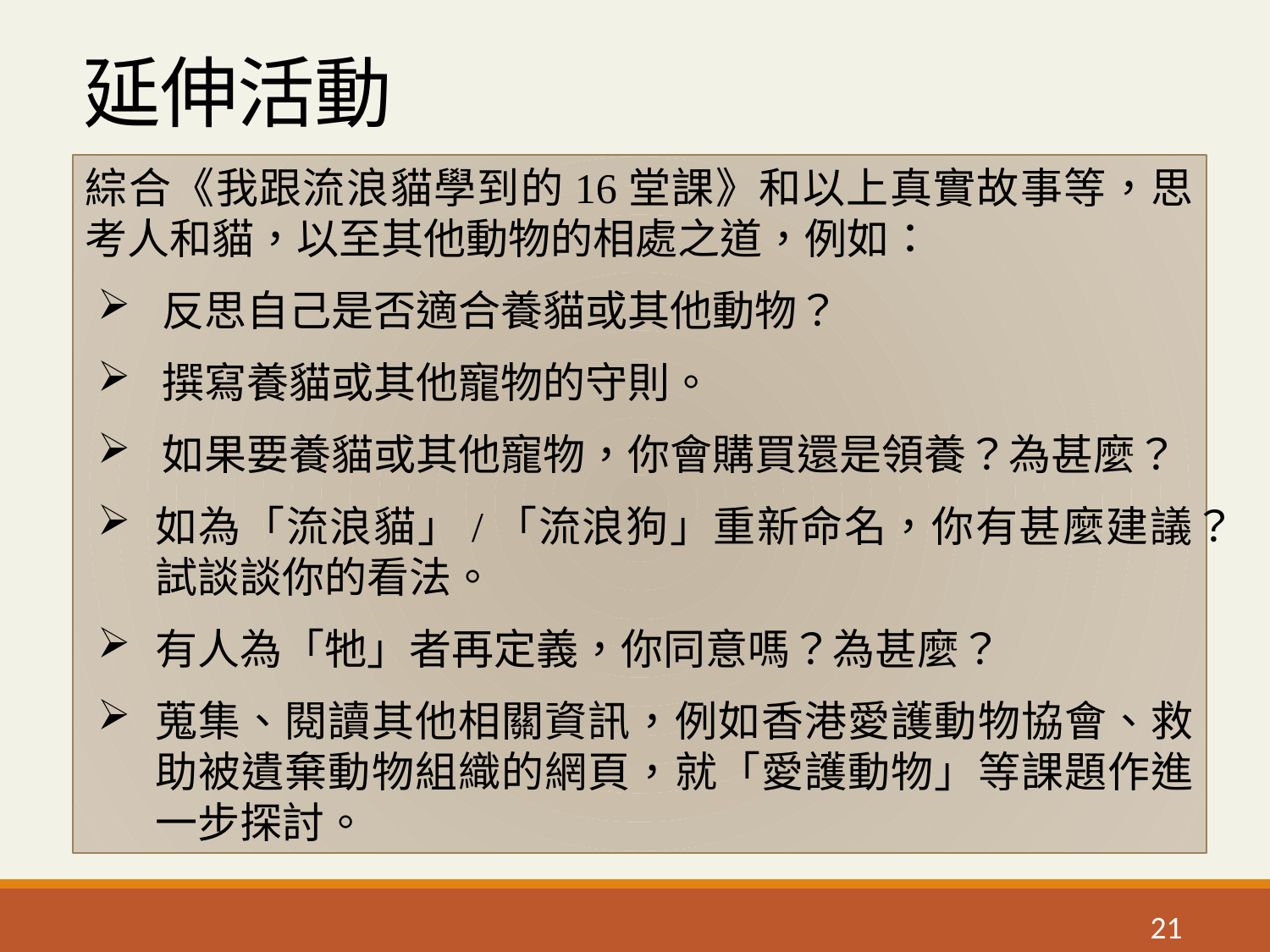

延伸活動
綜合《我跟流浪貓學到的16堂課》和以上真實故事等，思考人和貓，以至其他動物的相處之道，例如：
  反思自己是否適合養貓或其他動物？
  撰寫養貓或其他寵物的守則。
  如果要養貓或其他寵物，你會購買還是領養？為甚麼？
如為「流浪貓」/「流浪狗」重新命名，你有甚麼建議？試談談你的看法。
有人為「牠」者再定義，你同意嗎？為甚麼？
蒐集、閱讀其他相關資訊，例如香港愛護動物協會、救助被遺棄動物組織的網頁，就「愛護動物」等課題作進一步探討。

21